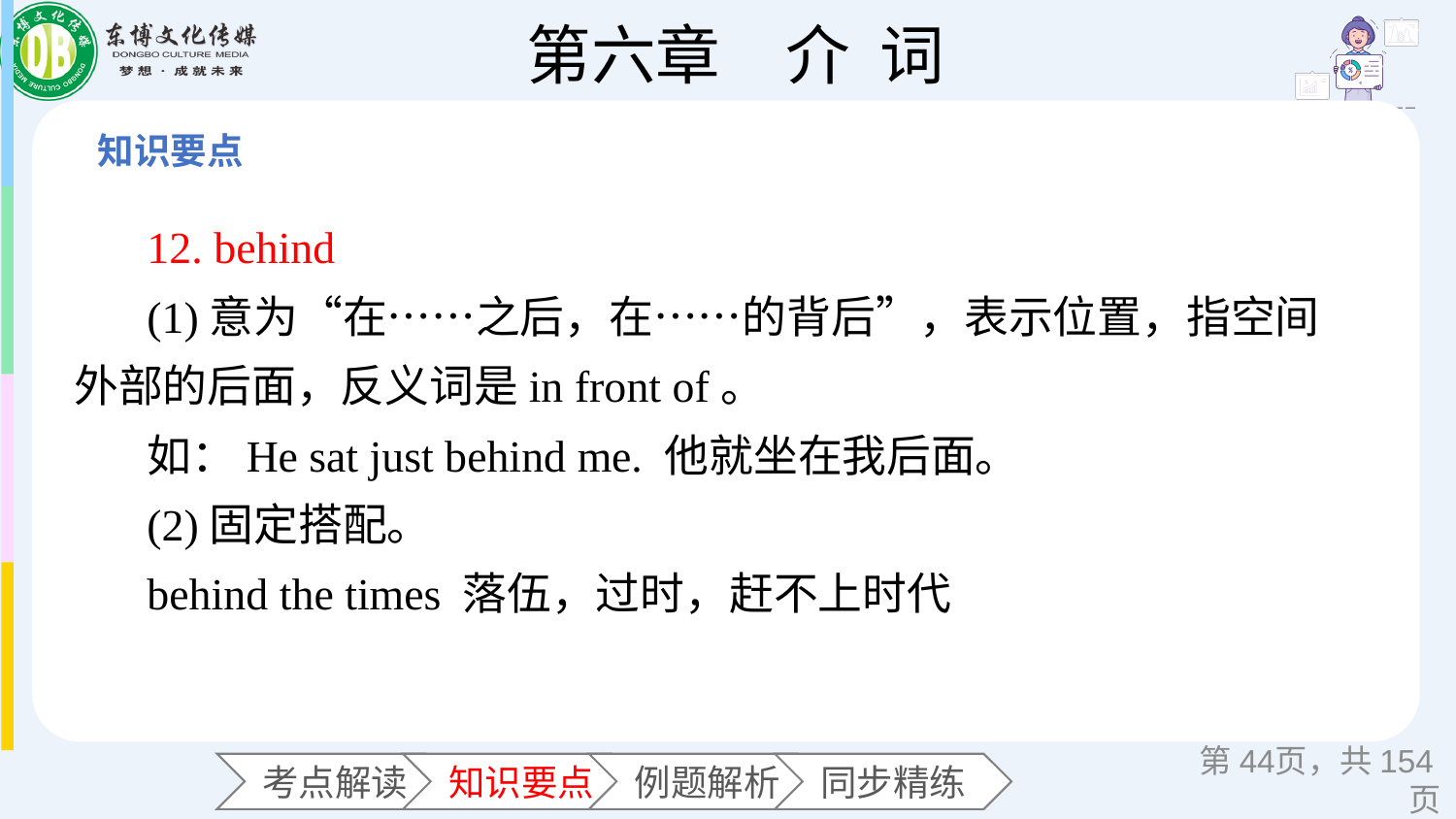

12. behind
(1)意为“在……之后，在……的背后”，表示位置，指空间外部的后面，反义词是in front of。
如：He sat just behind me. 他就坐在我后面。
(2)固定搭配。
behind the times 落伍，过时，赶不上时代
第44页，共154页